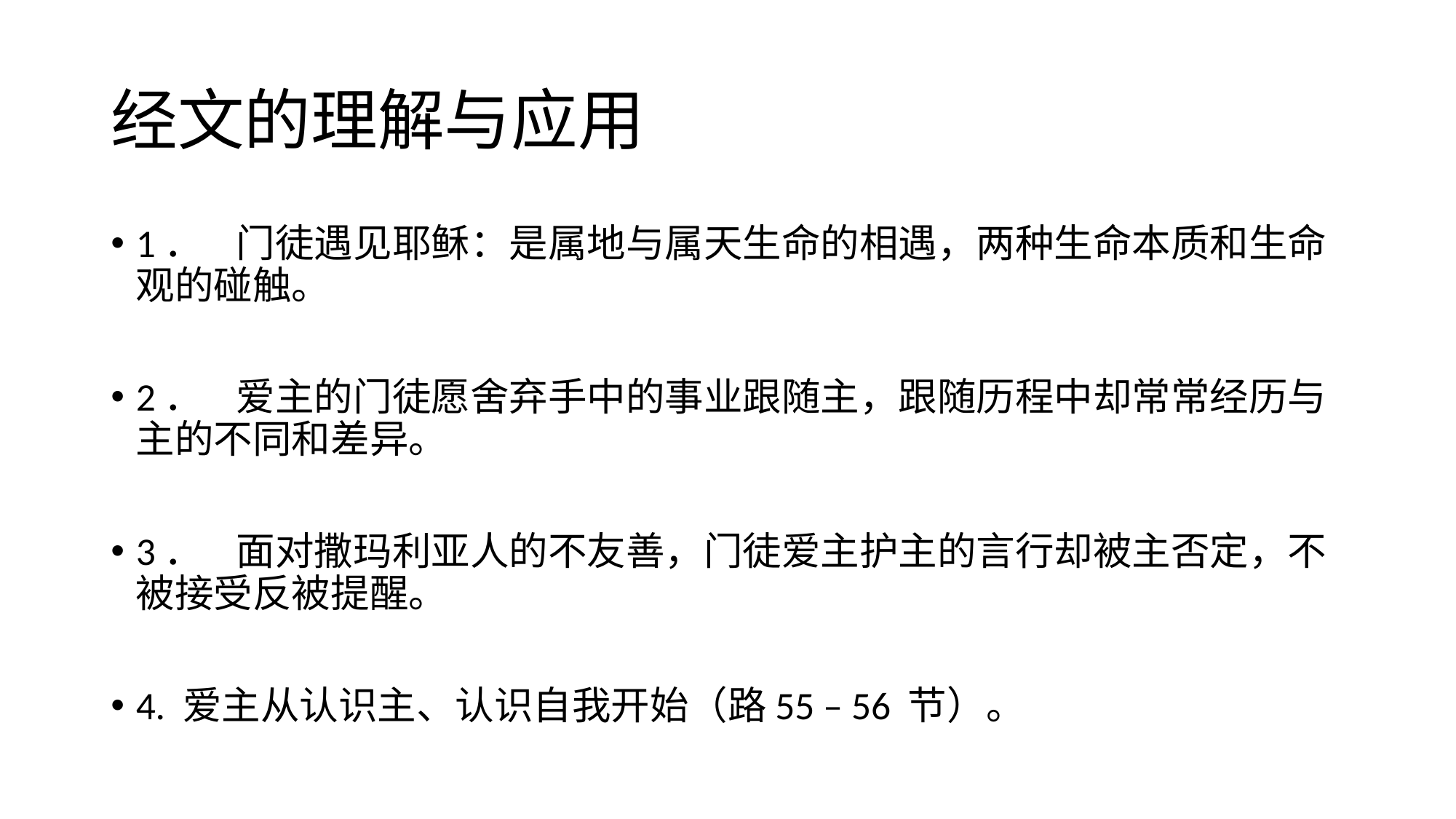

# 经文的理解与应用
1．	门徒遇见耶稣：是属地与属天生命的相遇，两种生命本质和生命观的碰触。

2．	爱主的门徒愿舍弃手中的事业跟随主，跟随历程中却常常经历与主的不同和差异。

3．	面对撒玛利亚人的不友善，门徒爱主护主的言行却被主否定，不被接受反被提醒。

4. 爱主从认识主、认识自我开始（路55 – 56 节）。